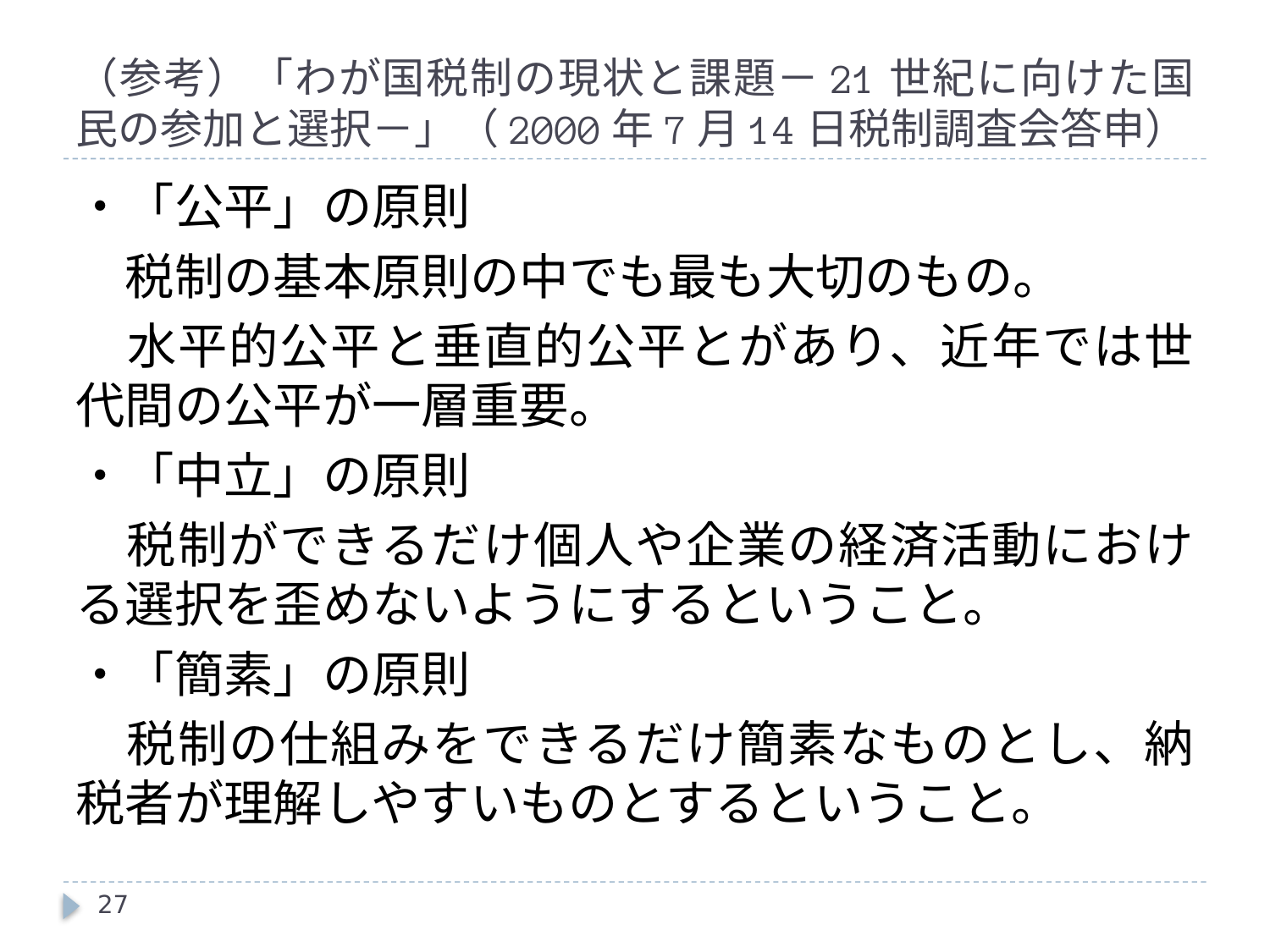

# （参考）「わが国税制の現状と課題－21世紀に向けた国民の参加と選択－」（2000年7月14日税制調査会答申）
・「公平」の原則
　税制の基本原則の中でも最も大切のもの。
　水平的公平と垂直的公平とがあり、近年では世代間の公平が一層重要。
・「中立」の原則
　税制ができるだけ個人や企業の経済活動における選択を歪めないようにするということ。
・「簡素」の原則
　税制の仕組みをできるだけ簡素なものとし、納税者が理解しやすいものとするということ。

27